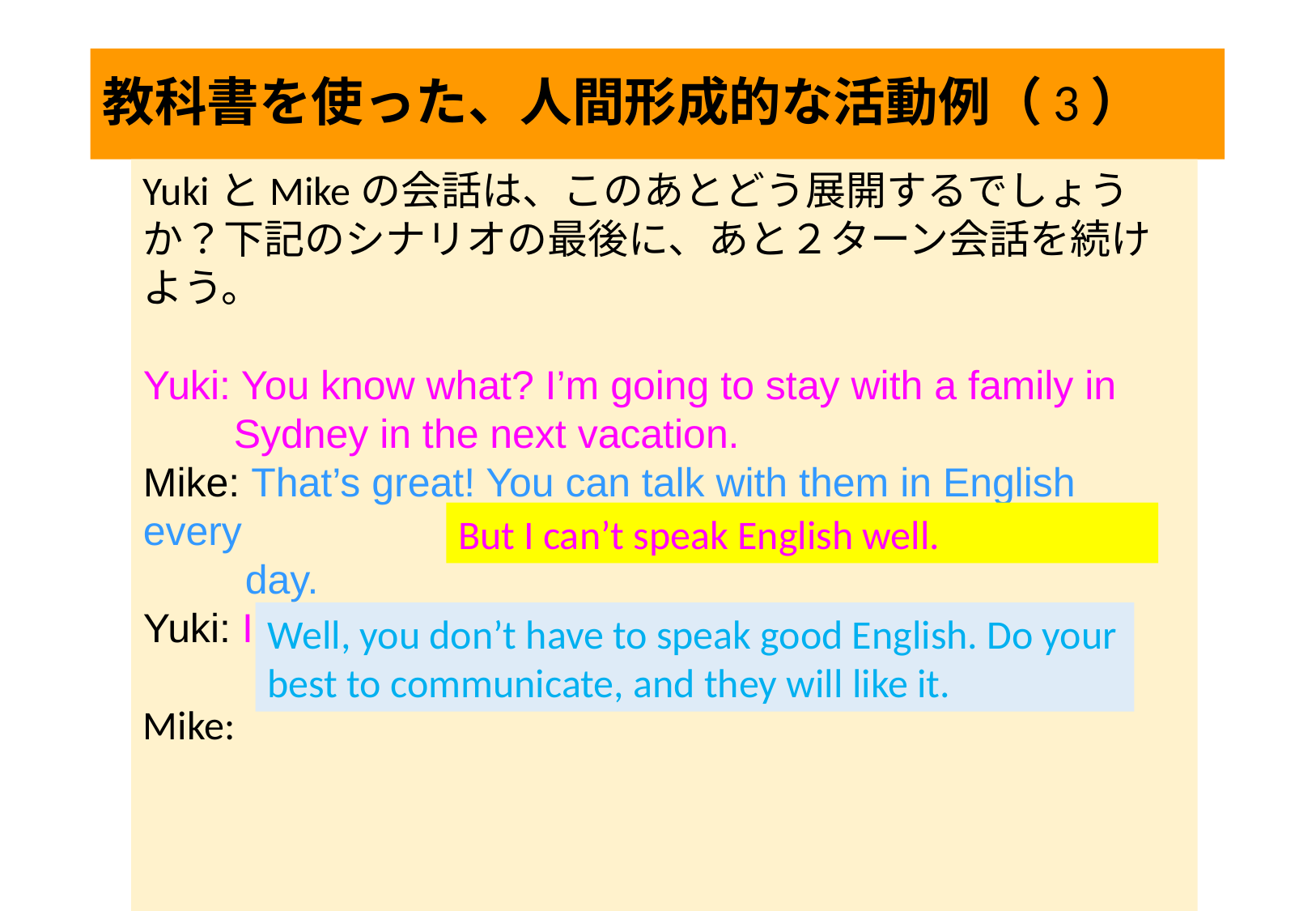

# 教科書を使った、人間形成的な活動例（3）
YukiとMikeの会話は、このあとどう展開するでしょうか？下記のシナリオの最後に、あと２ターン会話を続けよう。

Yuki: You know what? I’m going to stay with a family in
        Sydney in the next vacation.
Mike: That’s great! You can talk with them in English every
         day.
Yuki: I hope so.

Mike:

But I can’t speak English well.
Well, you don’t have to speak good English. Do your best to communicate, and they will like it.